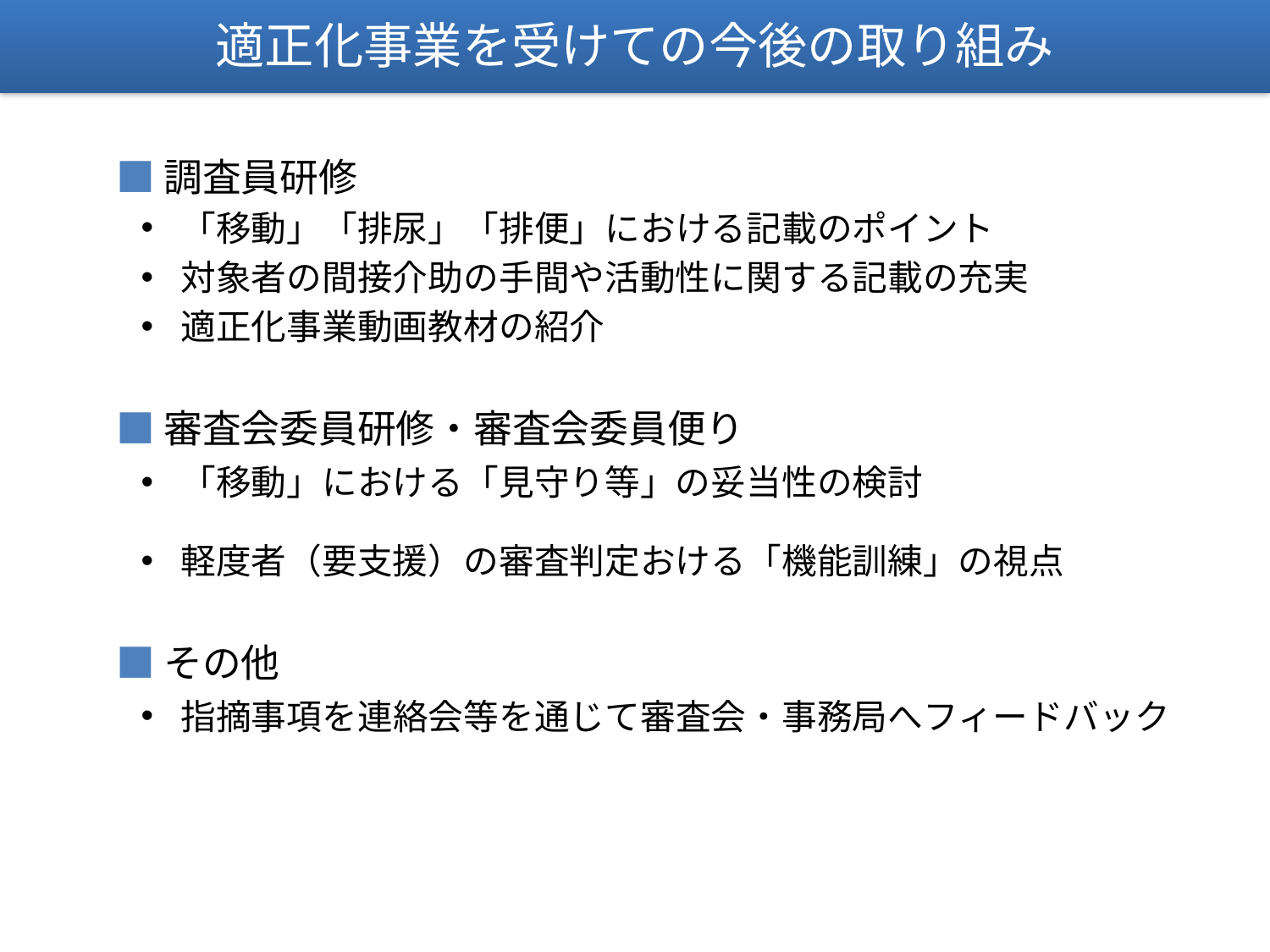

適正化事業を受けての今後の取り組み
　■ 調査員研修
「移動」「排尿」「排便」における記載のポイント
対象者の間接介助の手間や活動性に関する記載の充実
適正化事業動画教材の紹介

　■ 審査会委員研修・審査会委員便り

「移動」における「見守り等」の妥当性の検討

軽度者（要支援）の審査判定おける「機能訓練」の視点

　■ その他

指摘事項を連絡会等を通じて審査会・事務局へフィードバック